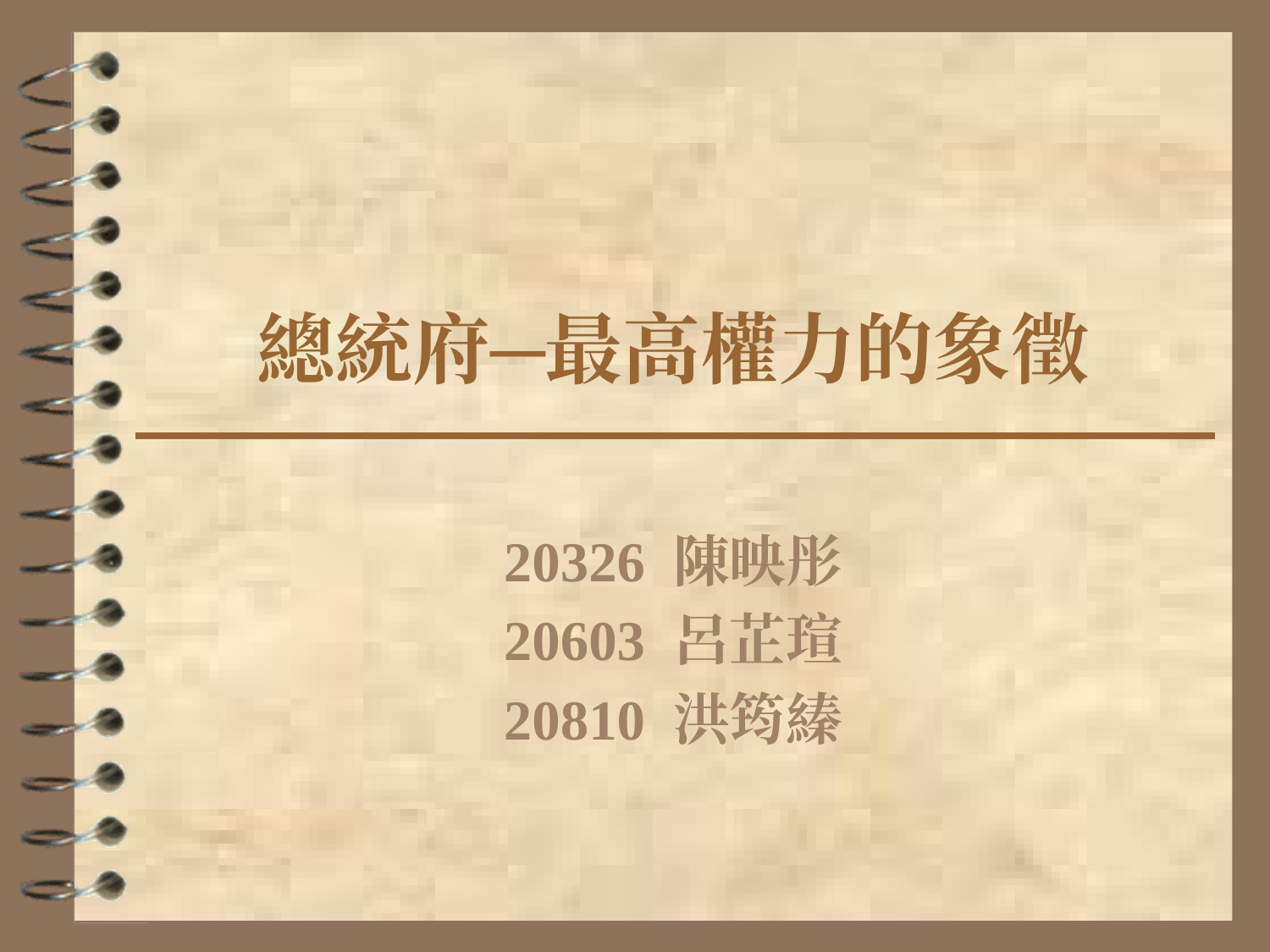

# 總統府─最高權力的象徵
20326 陳映彤
20603 呂芷瑄
20810 洪筠縥